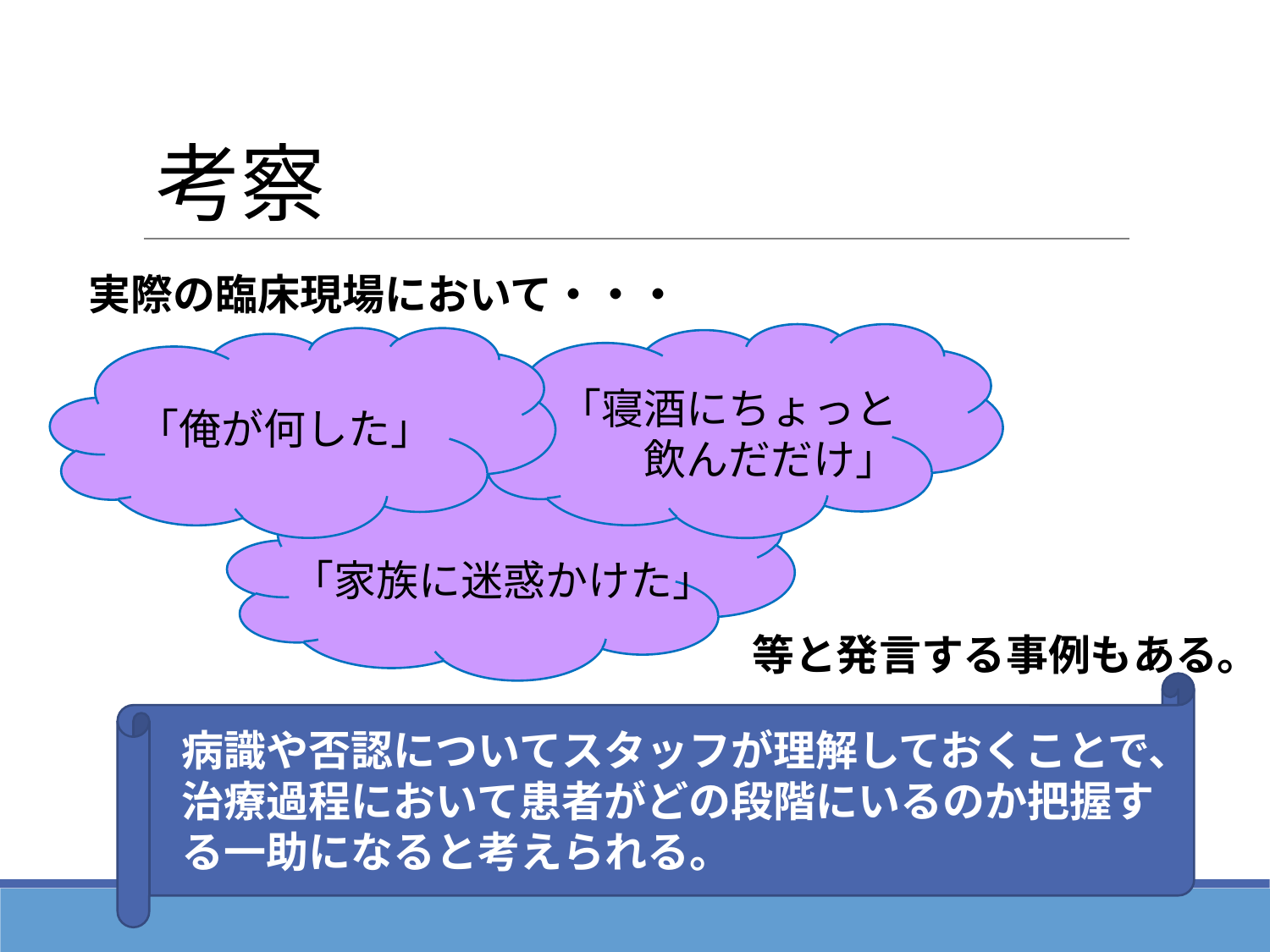

考察
実際の臨床現場において・・・

「俺が何した」
「寝酒にちょっと
　　飲んだだけ」

「家族に迷惑かけた」
等と発言する事例もある。
 病識や否認についてスタッフが理解しておくことで、
 治療過程において患者がどの段階にいるのか把握す
 る一助になると考えられる。